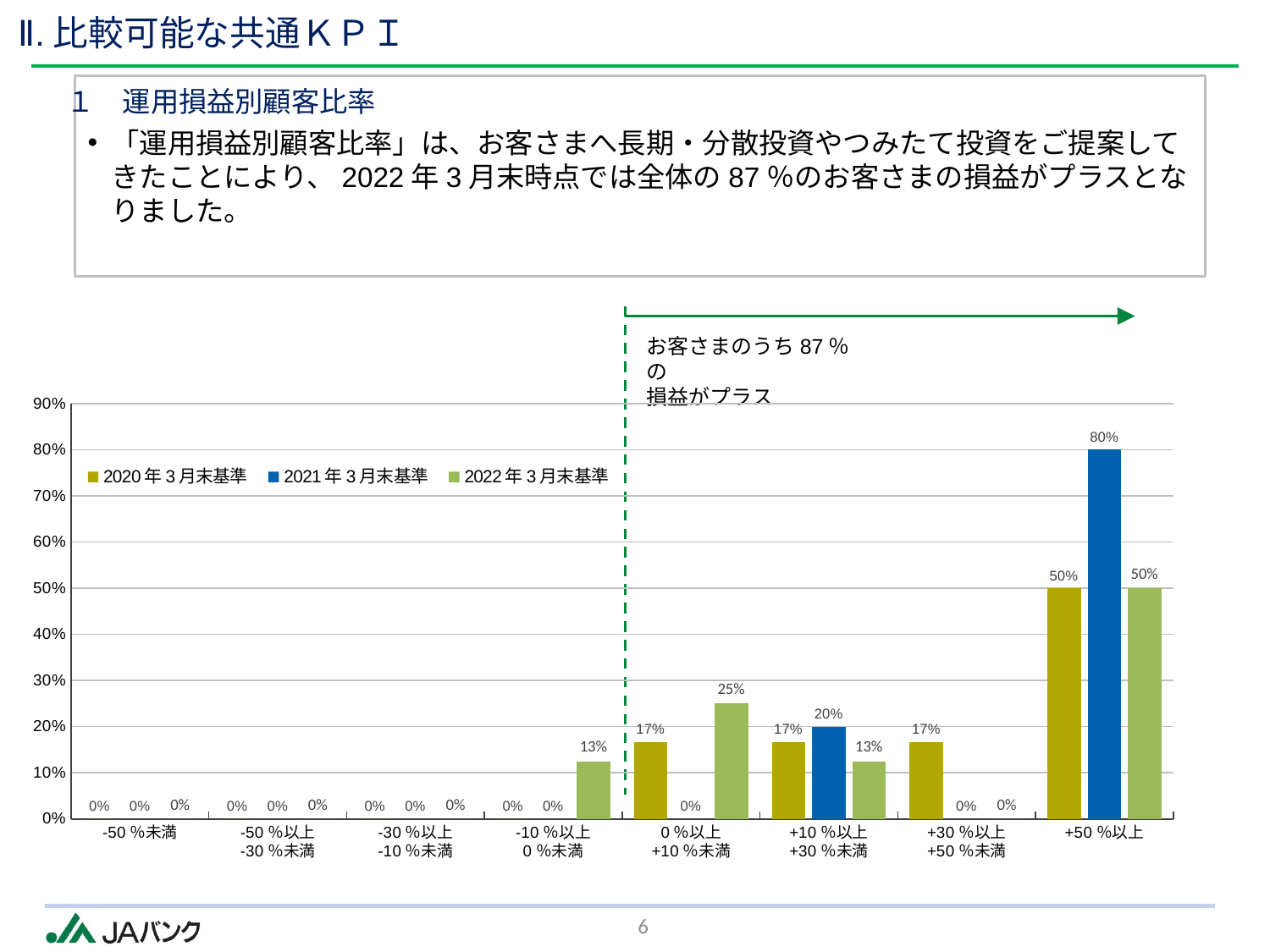

# Ⅱ.比較可能な共通ＫＰＩ
「運用損益別顧客比率」は、お客さまへ長期・分散投資やつみたて投資をご提案してきたことにより、2022年3月末時点では全体の87％のお客さまの損益がプラスとなりました。
１　運用損益別顧客比率
お客さまのうち87％の
損益がプラス

### Chart

| Category | 2020年3月末基準 | 2021年3月末基準 | 2022年3月末基準 |
|---|---|---|---|
| -50％未満 | 0.0 | 0.0 | 0.0 |
| -50％以上
-30％未満 | 0.0 | 0.0 | 0.0 |
| -30％以上
-10％未満 | 0.0 | 0.0 | 0.0 |
| -10％以上
0％未満 | 0.0 | 0.0 | 0.125 |
| 0％以上
+10％未満 | 0.16666666666666666 | 0.0 | 0.25 |
| +10％以上
+30％未満 | 0.16666666666666666 | 0.2 | 0.125 |
| +30％以上
+50％未満 | 0.16666666666666666 | 0.0 | 0.0 |
| +50％以上 | 0.5 | 0.8 | 0.5 |